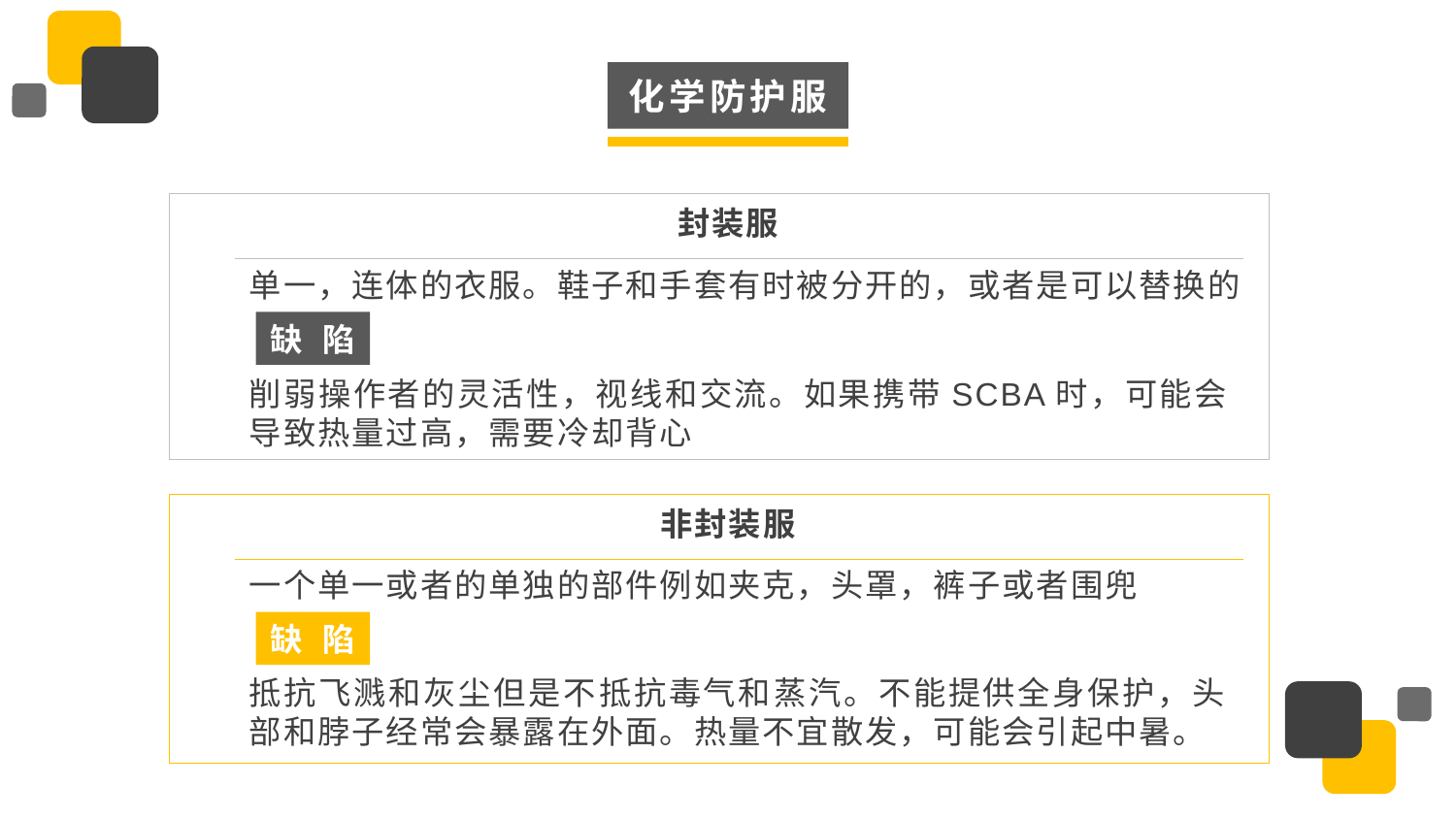

化学防护服

封装服
单一，连体的衣服。鞋子和手套有时被分开的，或者是可以替换的
缺  陷
削弱操作者的灵活性，视线和交流。如果携带SCBA时，可能会导致热量过高，需要冷却背心

非封装服
一个单一或者的单独的部件例如夹克，头罩，裤子或者围兜
缺  陷
抵抗飞溅和灰尘但是不抵抗毒气和蒸汽。不能提供全身保护，头部和脖子经常会暴露在外面。热量不宜散发，可能会引起中暑。